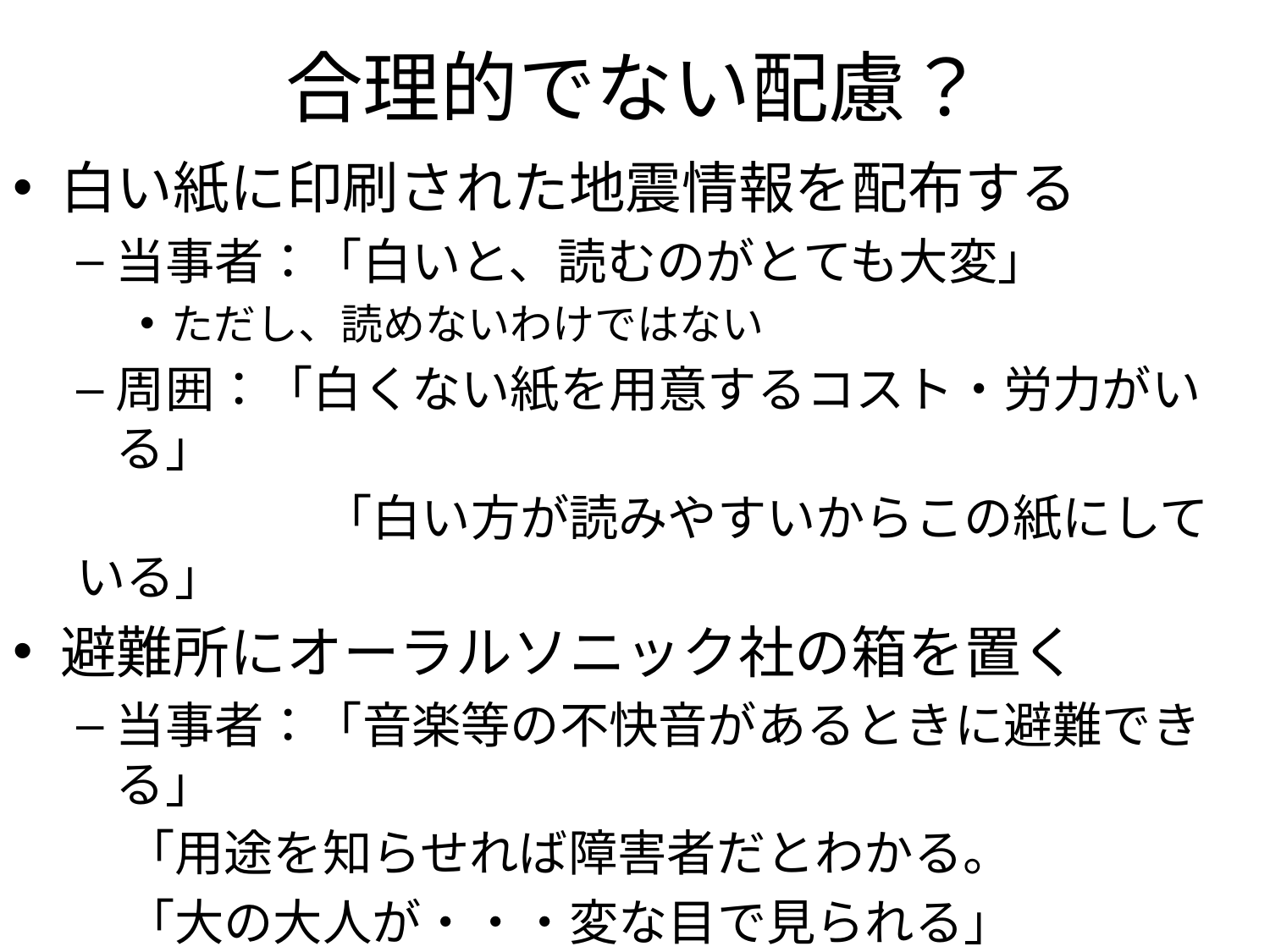

# 合理的でない配慮？
白い紙に印刷された地震情報を配布する
当事者：「白いと、読むのがとても大変」
ただし、読めないわけではない
周囲：「白くない紙を用意するコスト・労力がいる」
　　　　　「白い方が読みやすいからこの紙にしている」
避難所にオーラルソニック社の箱を置く
当事者：「音楽等の不快音があるときに避難できる」
　「用途を知らせれば障害者だとわかる。
　「大の大人が・・・変な目で見られる」
周囲：「この箱何のため？こんなときに邪魔だ」